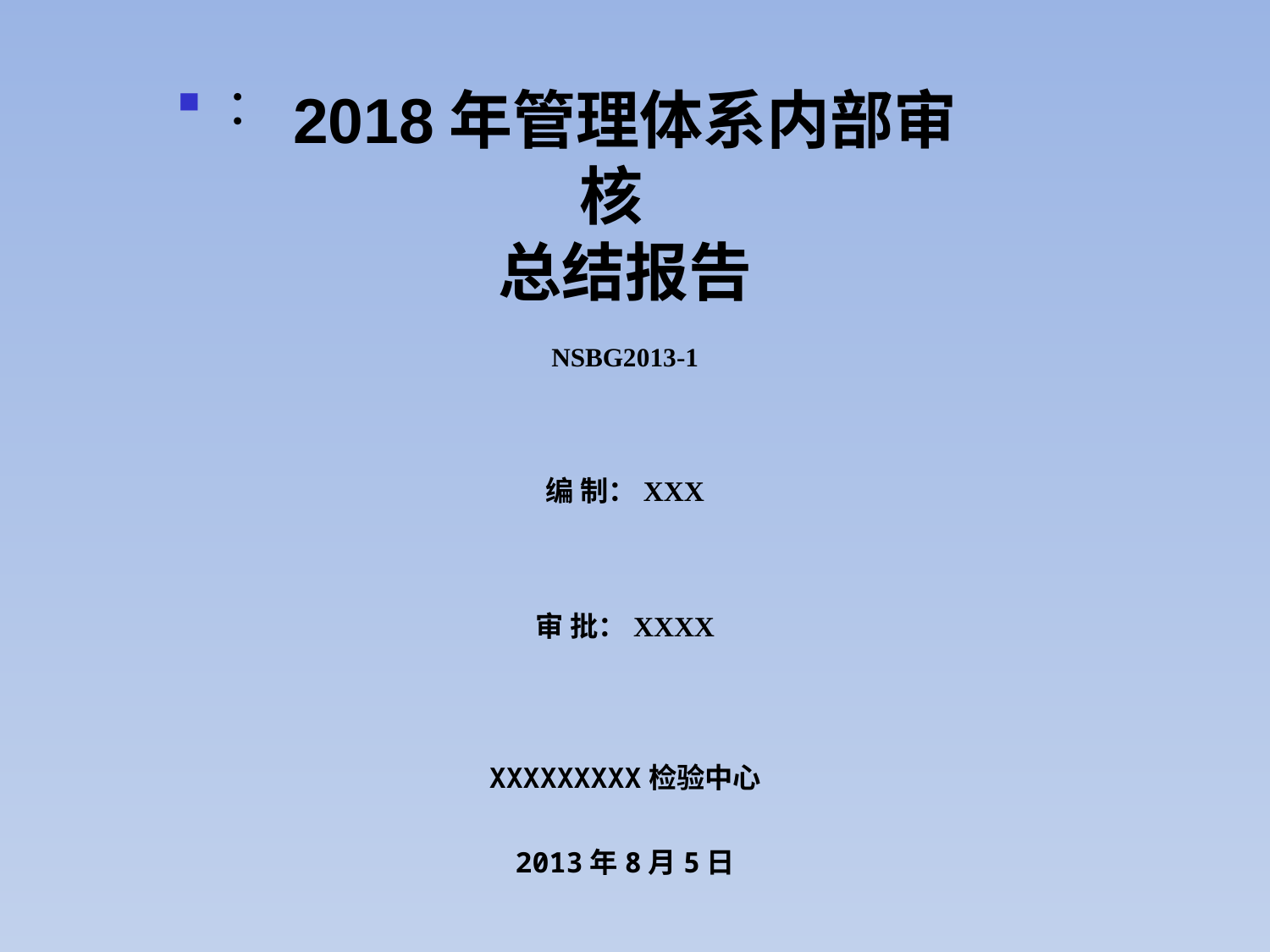

：
2018年管理体系内部审核
总结报告

NSBG2013-1

编 制：XXX

审 批：XXXX

XXXXXXXXX检验中心

2013年8月5日